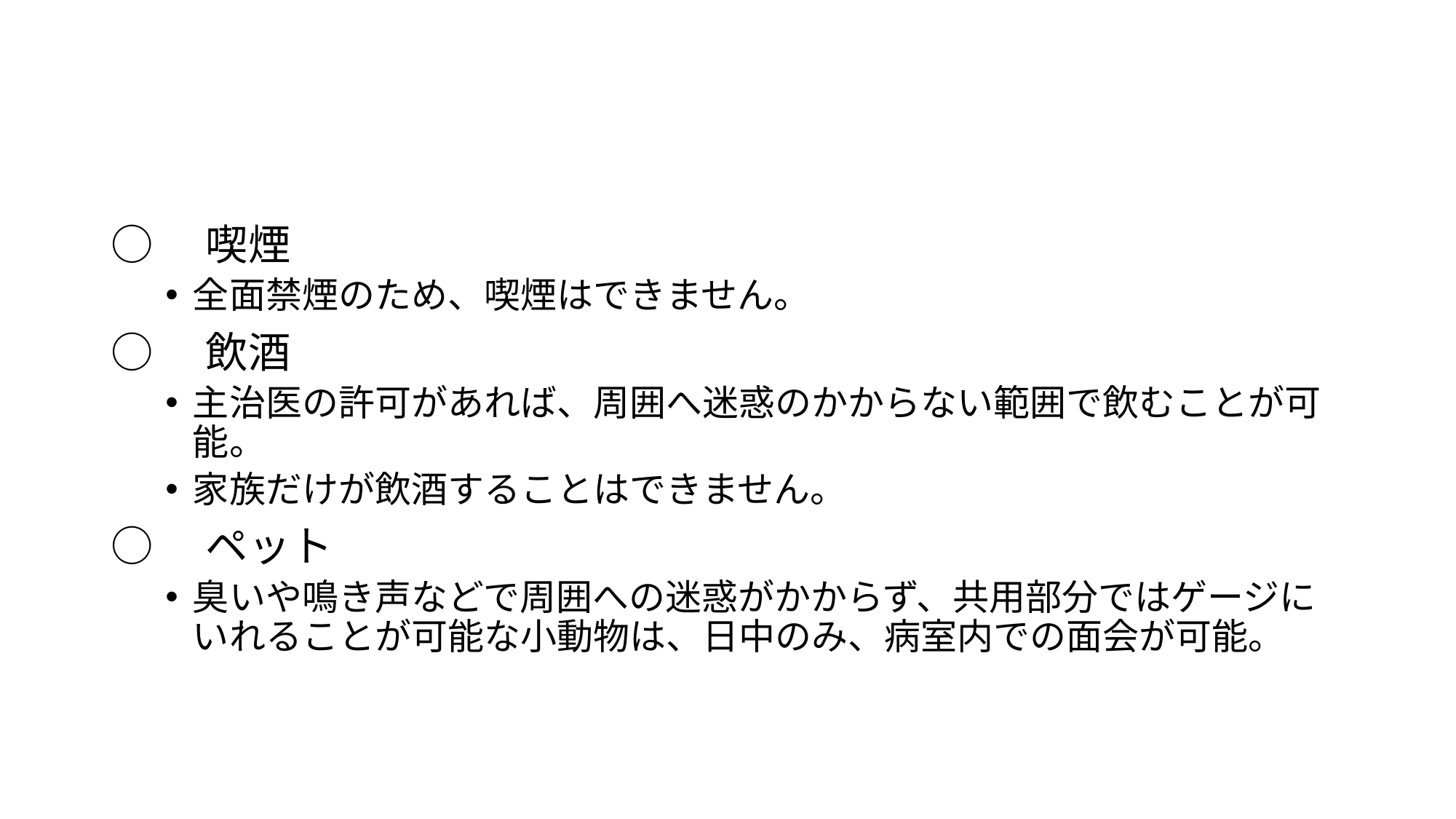

#
○　喫煙
全面禁煙のため、喫煙はできません。
○　飲酒
主治医の許可があれば、周囲へ迷惑のかからない範囲で飲むことが可能。
家族だけが飲酒することはできません。
○　ペット
臭いや鳴き声などで周囲への迷惑がかからず、共用部分ではゲージにいれることが可能な小動物は、日中のみ、病室内での面会が可能。